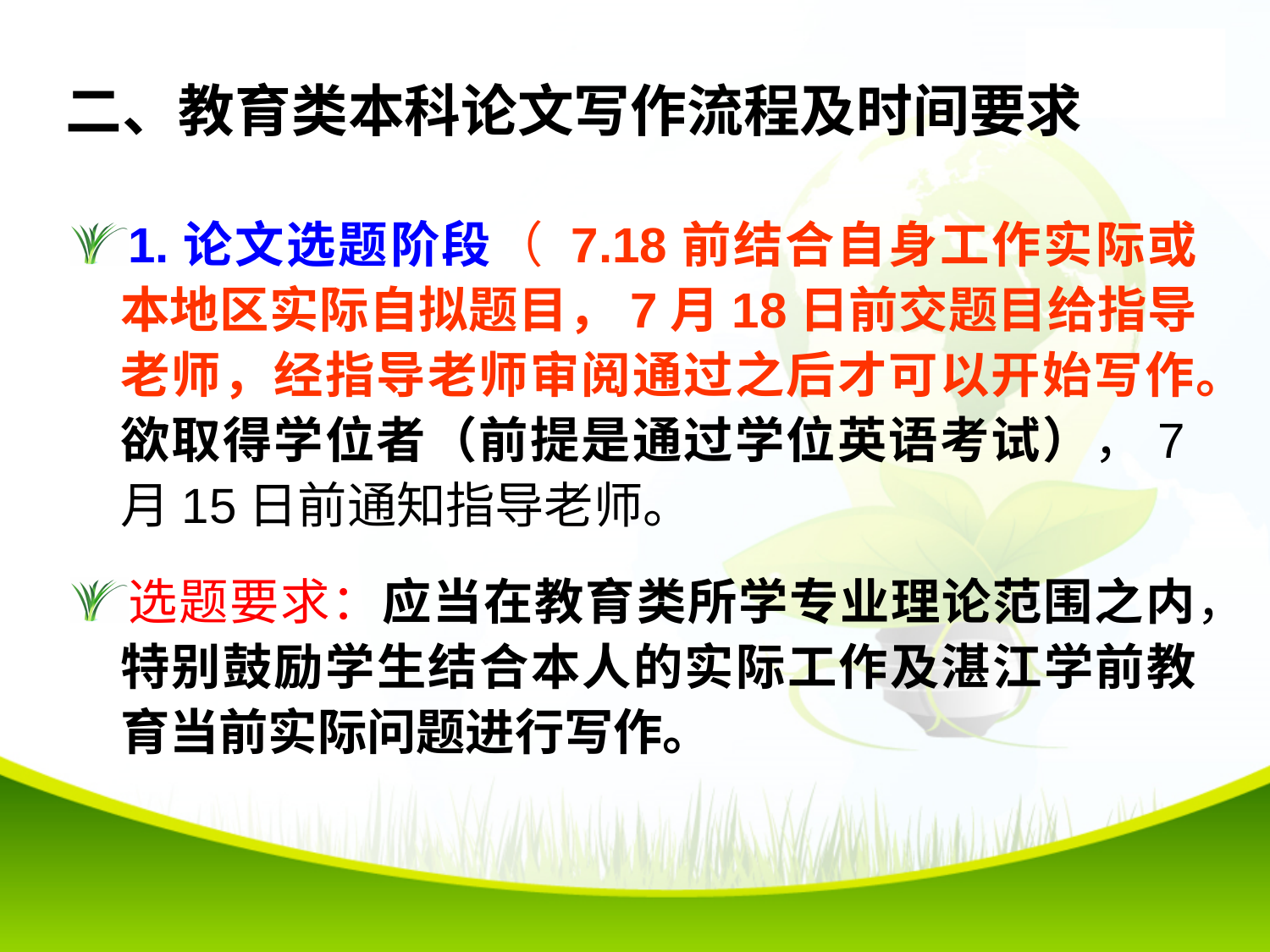

# 二、教育类本科论文写作流程及时间要求
1.论文选题阶段（ 7.18前结合自身工作实际或本地区实际自拟题目，7月18日前交题目给指导老师，经指导老师审阅通过之后才可以开始写作。欲取得学位者（前提是通过学位英语考试），7月15日前通知指导老师。
选题要求：应当在教育类所学专业理论范围之内，特别鼓励学生结合本人的实际工作及湛江学前教育当前实际问题进行写作。